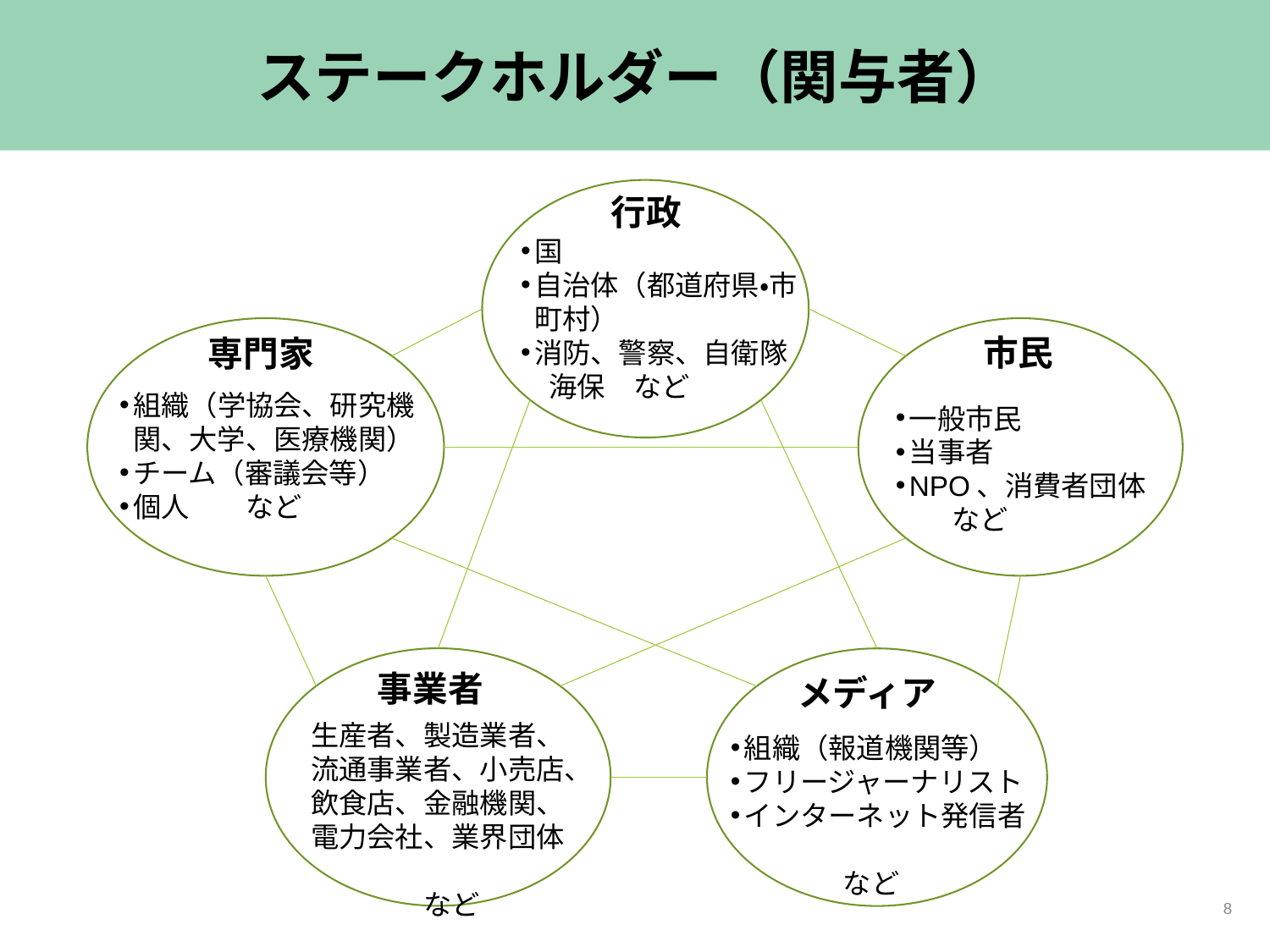

# ステークホルダー（関与者）

行政
国
自治体（都道府県・市町村）
消防、警察、自衛隊
　海保　など

市民
専門家
組織（学協会、研究機関、大学、医療機関）
チーム（審議会等）
個人　　など
一般市民
当事者
NPO、消費者団体
　　など

事業者
メディア
生産者、製造業者、流通事業者、小売店、飲食店、金融機関、電力会社、業界団体
　　　　など
組織（報道機関等）
フリージャーナリスト
インターネット発信者
　　　　など
8